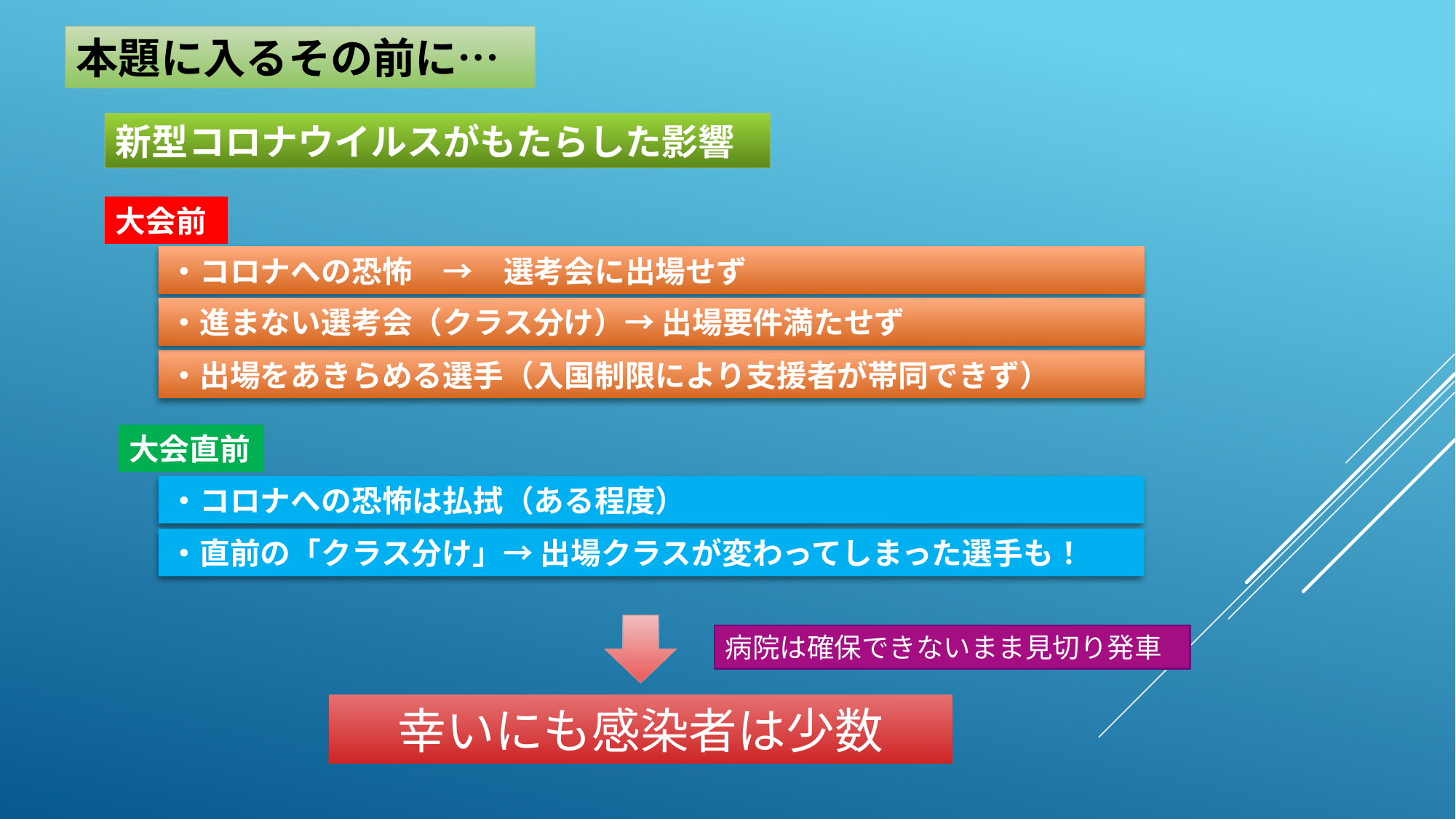

本題に入るその前に…
新型コロナウイルスがもたらした影響
大会前
・コロナへの恐怖　→　選考会に出場せず
・進まない選考会（クラス分け）→ 出場要件満たせず
・出場をあきらめる選手（入国制限により支援者が帯同できず）
大会直前
・コロナへの恐怖は払拭（ある程度）
・直前の「クラス分け」→ 出場クラスが変わってしまった選手も！

幸いにも感染者は少数
病院は確保できないまま見切り発車